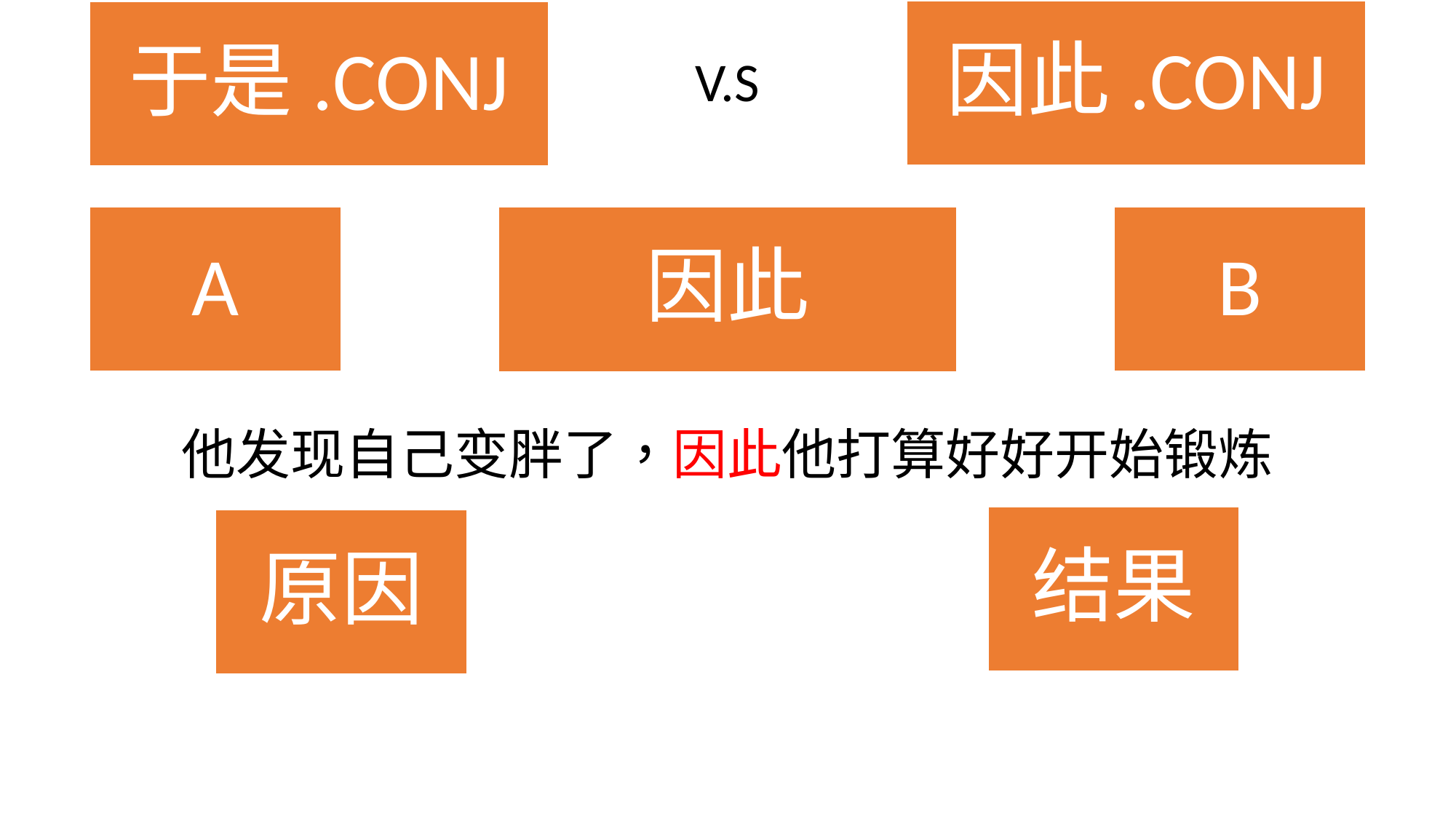

因此.CONJ
V.S
于是.CONJ
A
B
因此
他发现自己变胖了，因此他打算好好开始锻炼
结果
原因